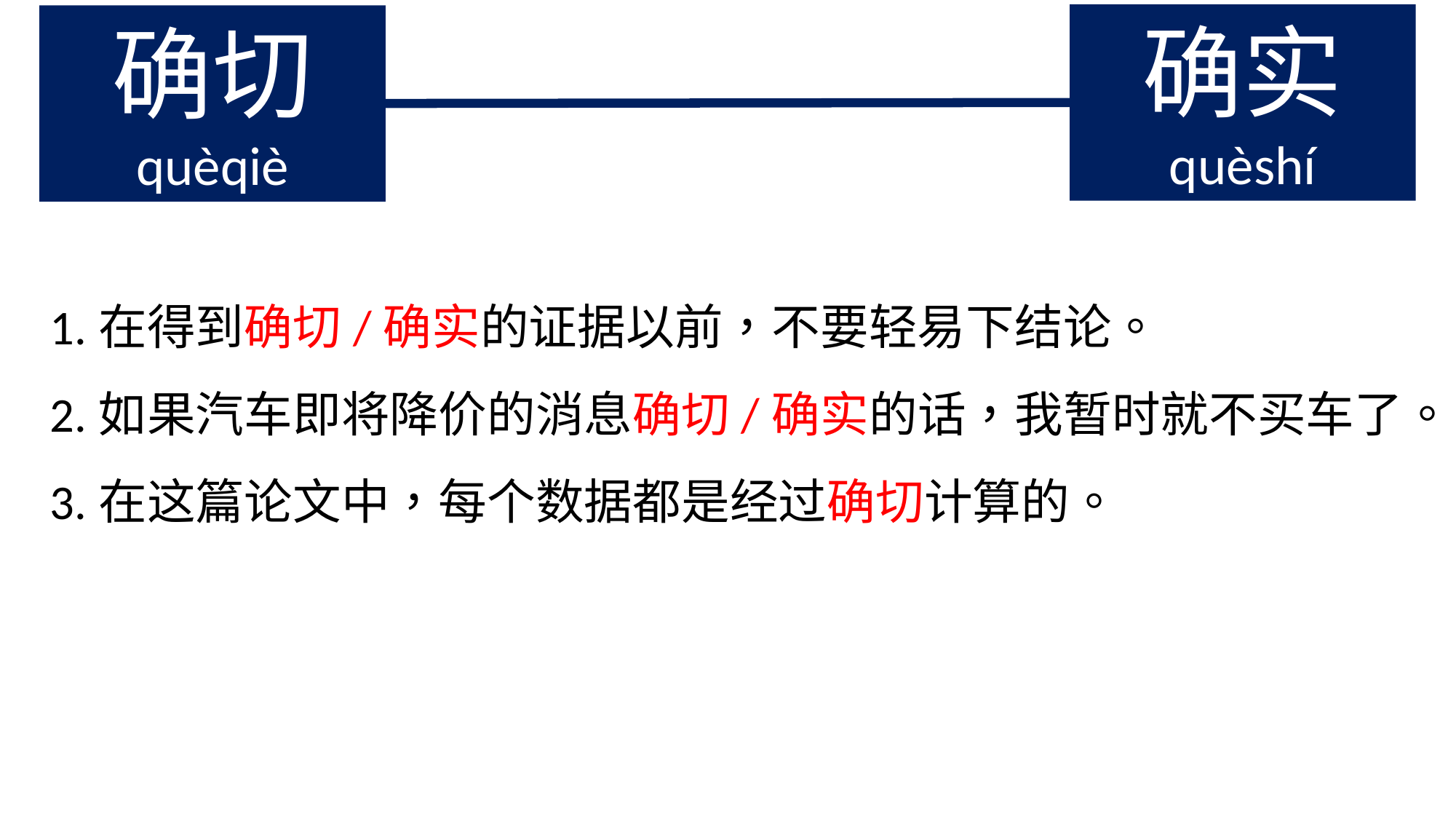

确实
quèshí
确切
quèqiè
1.在得到确切/确实的证据以前，不要轻易下结论。
2.如果汽车即将降价的消息确切/确实的话，我暂时就不买车了。
3.在这篇论文中，每个数据都是经过确切计算的。